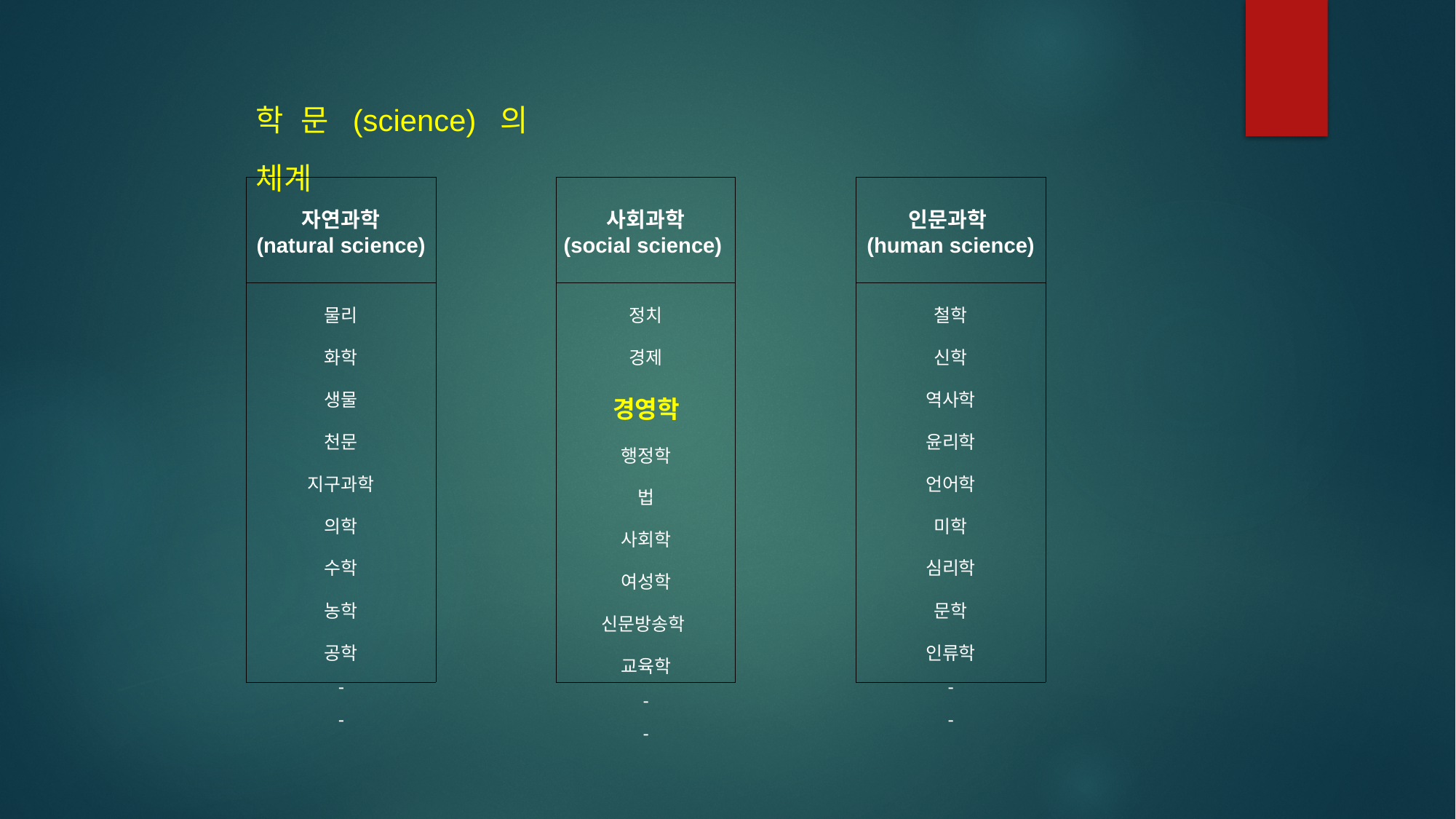

학문(science)의 체계
| 자연과학 (natural science) |  | 사회과학 (social science) |  | 인문과학 (human science) |
| --- | --- | --- | --- | --- |
| 물리 화학 생물 천문 지구과학 의학 수학 농학 공학 - - |  | 정치 경제 경영학 행정학 법 사회학 여성학 신문방송학 교육학 - - |  | 철학 신학 역사학 윤리학 언어학 미학 심리학 문학 인류학 - - |